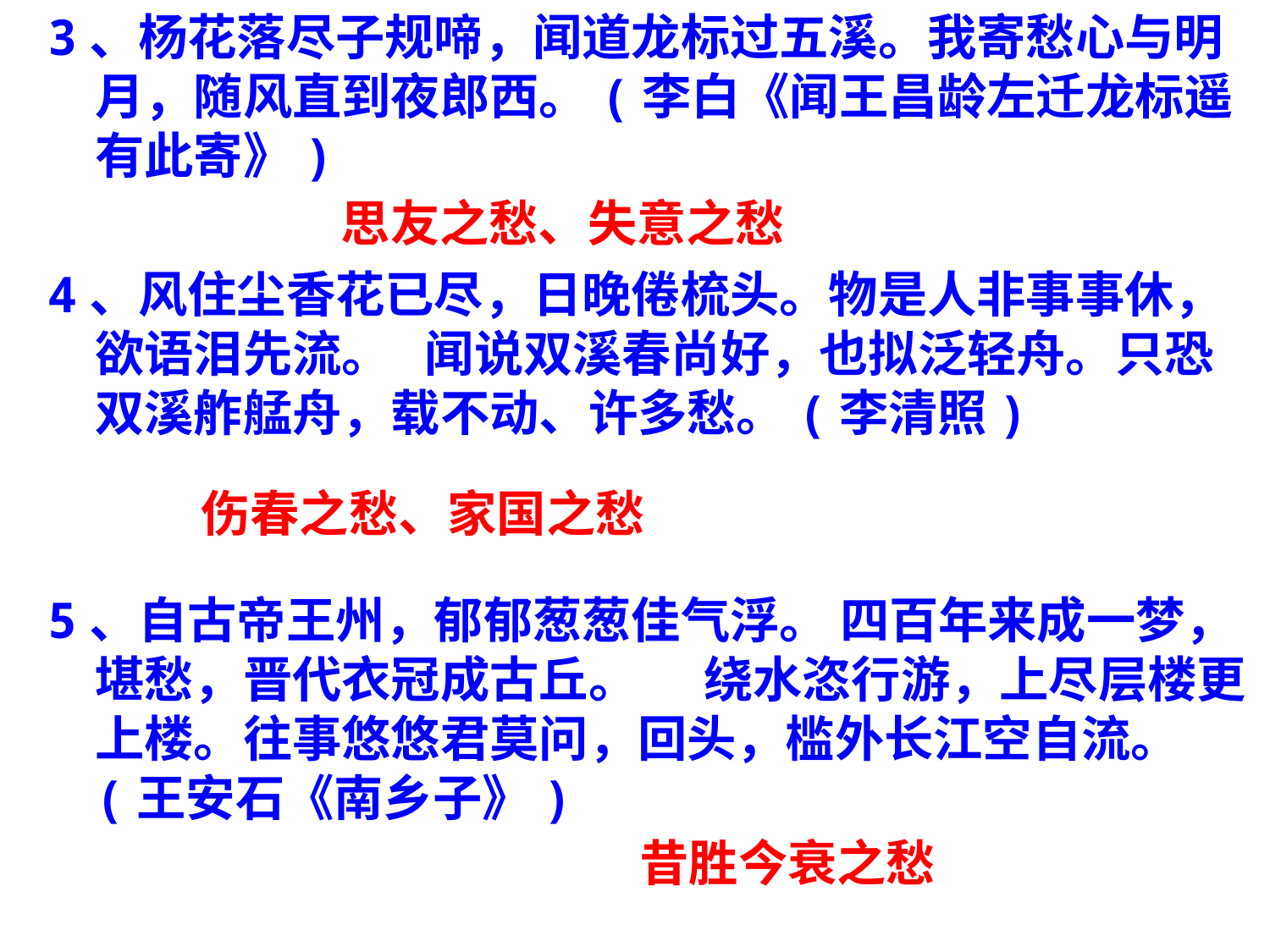

3、杨花落尽子规啼，闻道龙标过五溪。我寄愁心与明月，随风直到夜郎西。(李白《闻王昌龄左迁龙标遥有此寄》)

4、风住尘香花已尽，日晚倦梳头。物是人非事事休，欲语泪先流。   闻说双溪春尚好，也拟泛轻舟。只恐双溪舴艋舟，载不动、许多愁。(李清照)

5、自古帝王州，郁郁葱葱佳气浮。 四百年来成一梦，堪愁，晋代衣冠成古丘。      绕水恣行游，上尽层楼更上楼。往事悠悠君莫问，回头，槛外长江空自流。(王安石《南乡子》)

思友之愁、失意之愁
伤春之愁、家国之愁
　昔胜今衰之愁